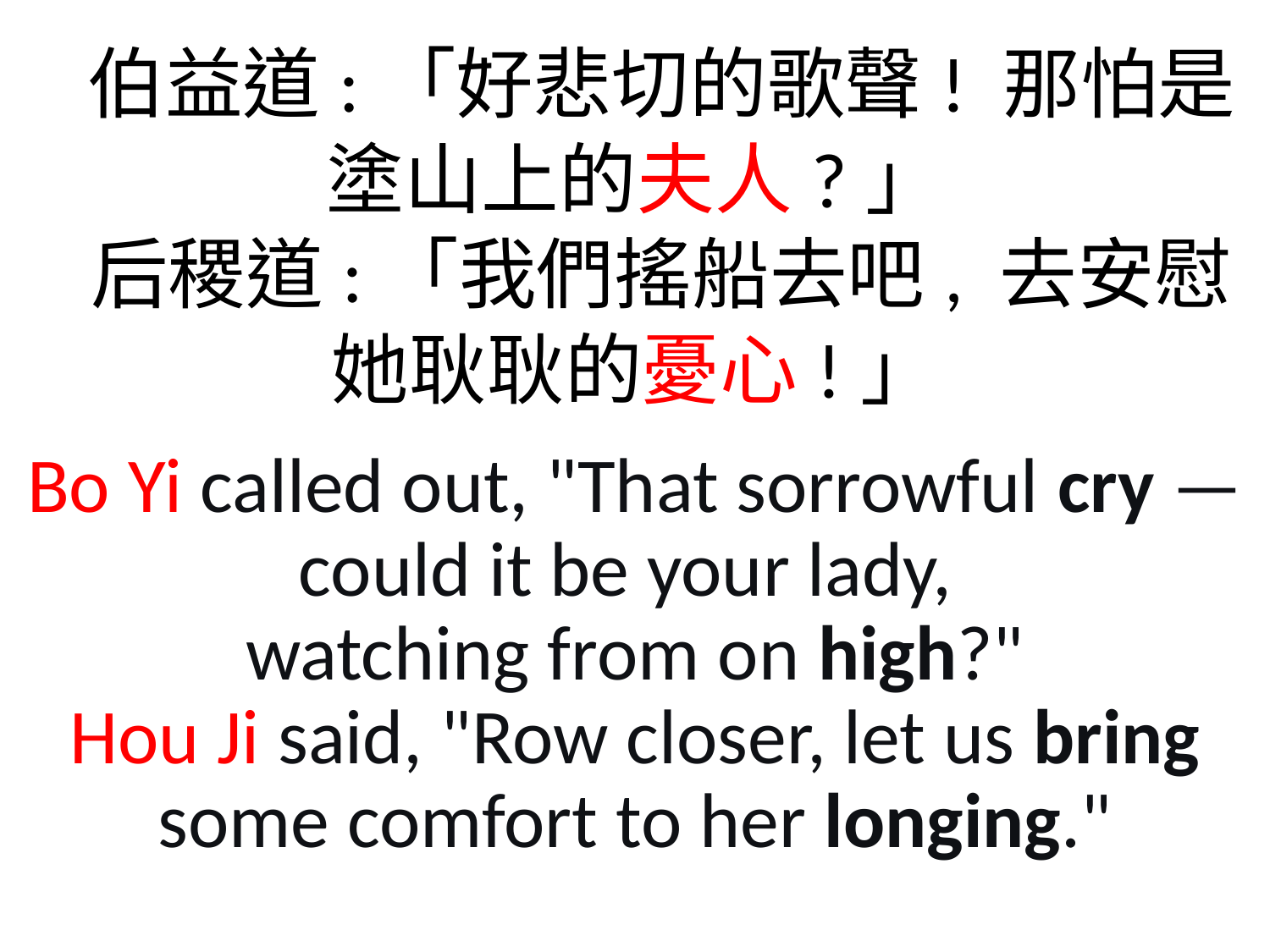

伯益道:「好悲切的歌聲! 那怕是塗山上的夫人?」
  后稷道:「我們搖船去吧, 去安慰她耿耿的憂心!」
Bo Yi called out, "That sorrowful cry —
could it be your lady,
watching from on high?"
Hou Ji said, "Row closer, let us bring
some comfort to her longing."